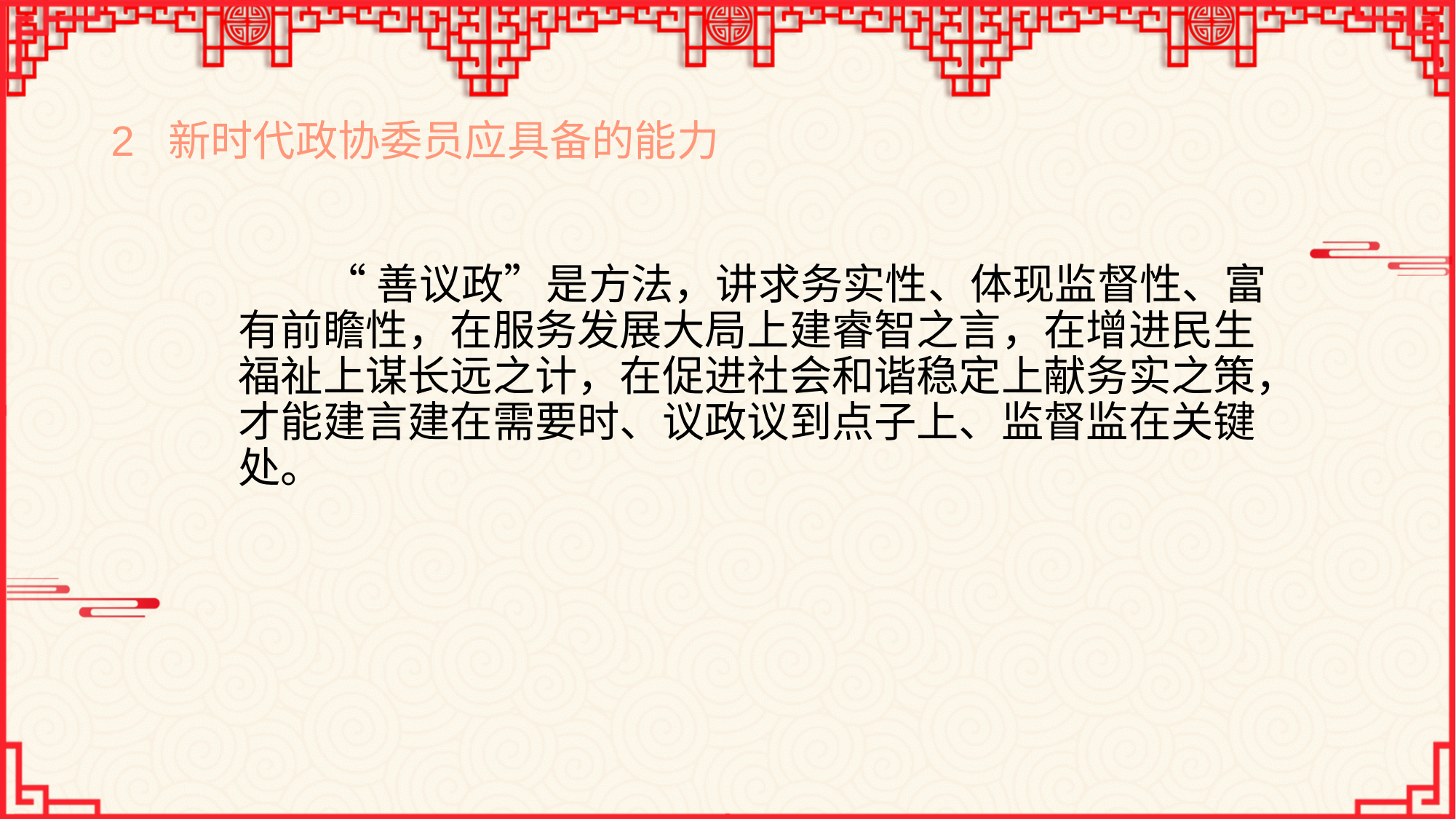

# 2  新时代政协委员应具备的能力
“善议政”是方法，讲求务实性、体现监督性、富有前瞻性，在服务发展大局上建睿智之言，在增进民生福祉上谋长远之计，在促进社会和谐稳定上献务实之策，才能建言建在需要时、议政议到点子上、监督监在关键处。